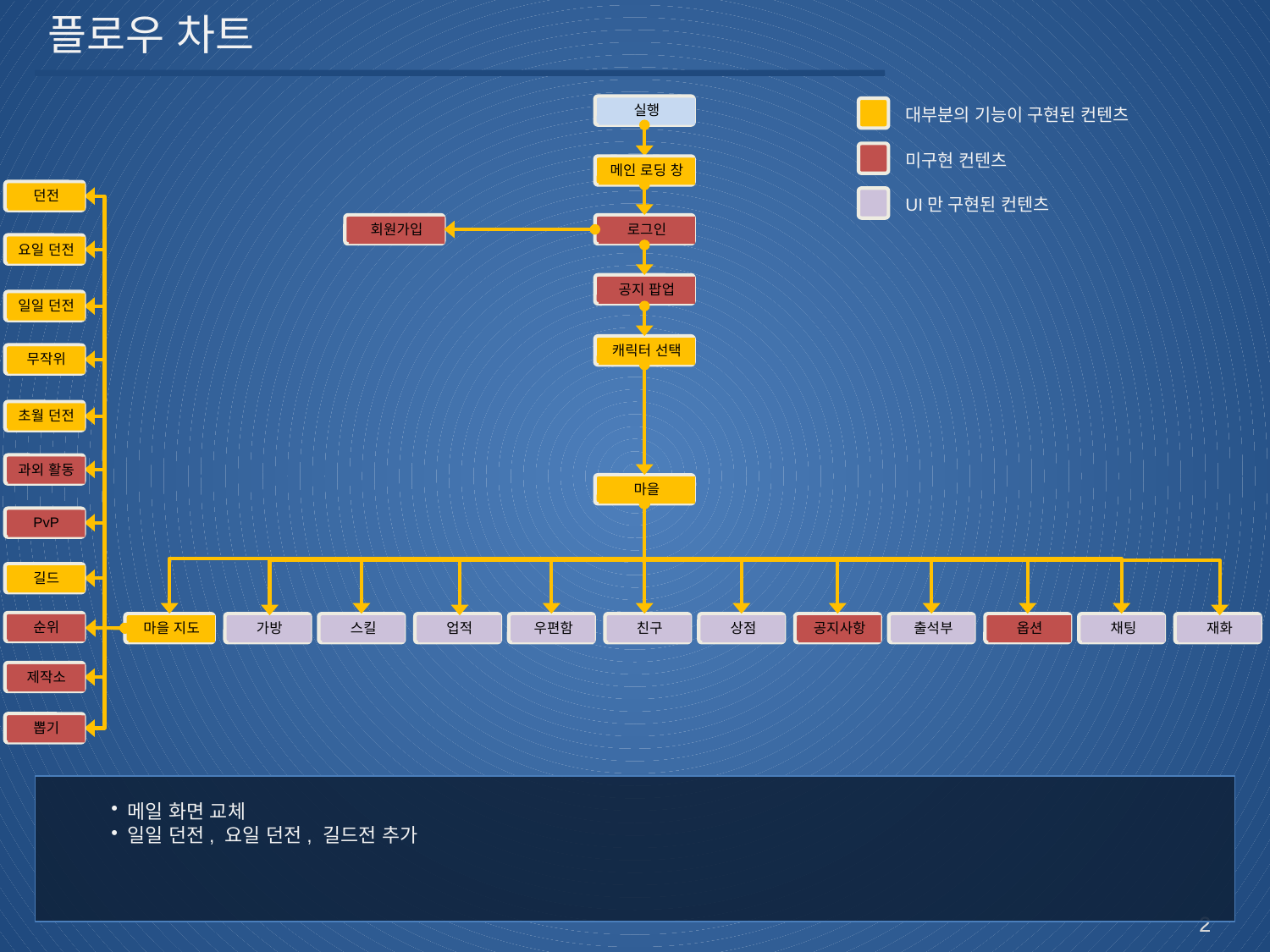

# 플로우 차트

실행
대부분의 기능이 구현된 컨텐츠

미구현 컨텐츠

메인 로딩 창

던전
UI만 구현된 컨텐츠

회원가입

로그인

요일 던전

공지 팝업

일일 던전

캐릭터 선택

무작위

초월 던전

과외 활동

마을

PvP

길드

순위

마을 지도

가방

스킬

업적

우편함

친구

상점

공지사항

출석부

옵션

채팅

재화

제작소

뽑기

메일 화면 교체
일일 던전, 요일 던전, 길드전 추가
2
2